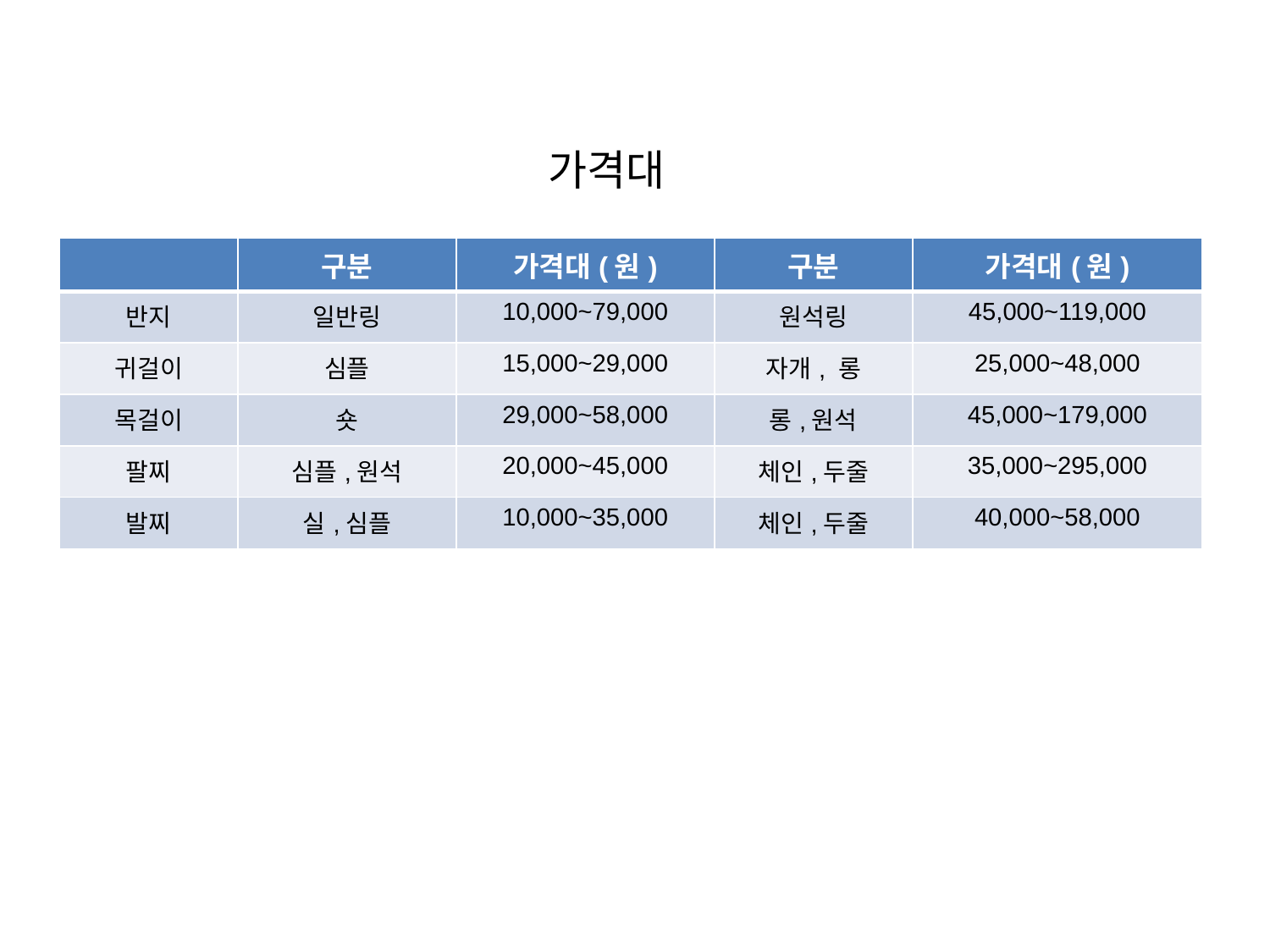

# 가격대
|  | 구분 | 가격대(원) | 구분 | 가격대(원) |
| --- | --- | --- | --- | --- |
| 반지 | 일반링 | 10,000~79,000 | 원석링 | 45,000~119,000 |
| 귀걸이 | 심플 | 15,000~29,000 | 자개, 롱 | 25,000~48,000 |
| 목걸이 | 숏 | 29,000~58,000 | 롱,원석 | 45,000~179,000 |
| 팔찌 | 심플,원석 | 20,000~45,000 | 체인,두줄 | 35,000~295,000 |
| 발찌 | 실,심플 | 10,000~35,000 | 체인,두줄 | 40,000~58,000 |